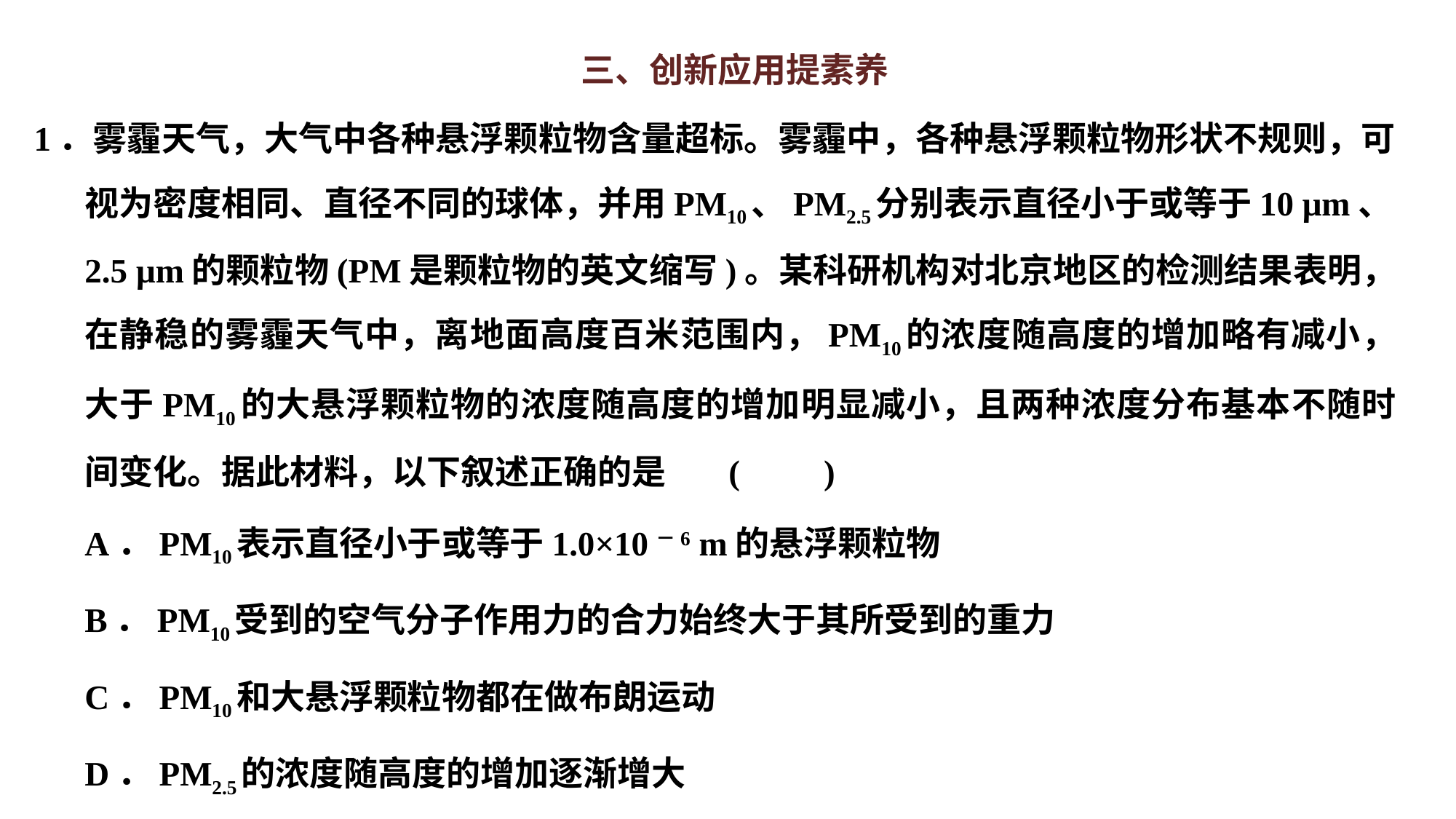

三、创新应用提素养
1．雾霾天气，大气中各种悬浮颗粒物含量超标。雾霾中，各种悬浮颗粒物形状不规则，可视为密度相同、直径不同的球体，并用PM10、PM2.5分别表示直径小于或等于10 μm、2.5 μm的颗粒物(PM是颗粒物的英文缩写)。某科研机构对北京地区的检测结果表明，在静稳的雾霾天气中，离地面高度百米范围内，PM10的浓度随高度的增加略有减小，大于PM10的大悬浮颗粒物的浓度随高度的增加明显减小，且两种浓度分布基本不随时间变化。据此材料，以下叙述正确的是       (　　)
A．PM10表示直径小于或等于1.0×10－6 m的悬浮颗粒物
B．PM10受到的空气分子作用力的合力始终大于其所受到的重力
C．PM10和大悬浮颗粒物都在做布朗运动
D．PM2.5的浓度随高度的增加逐渐增大